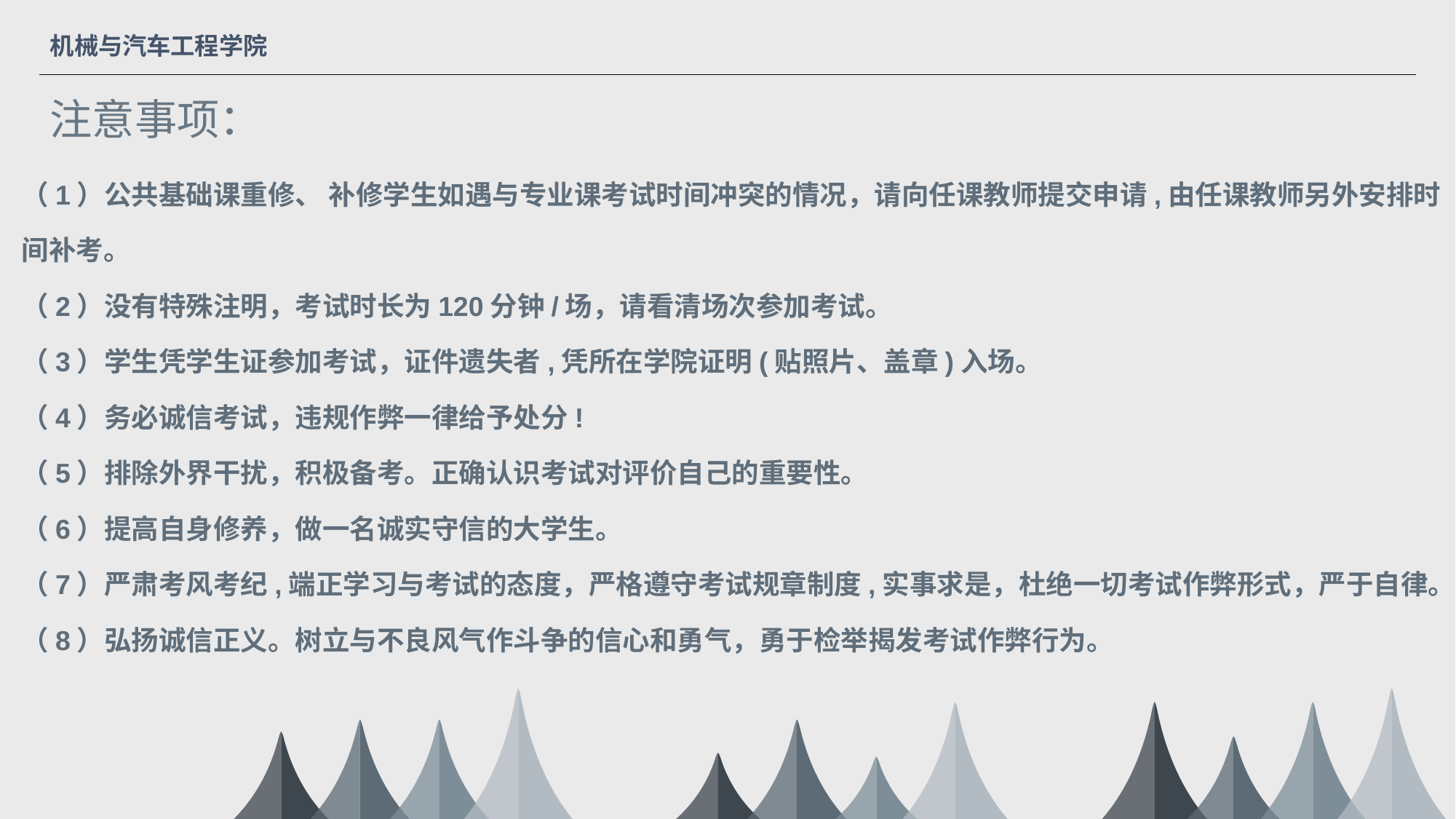

机械与汽车工程学院
注意事项：
（1）公共基础课重修、 补修学生如遇与专业课考试时间冲突的情况，请向任课教师提交申请,由任课教师另外安排时 间补考。
（2）没有特殊注明，考试时长为120分钟/场，请看清场次参加考试。
（3）学生凭学生证参加考试，证件遗失者,凭所在学院证明(贴照片、盖章)入场。
（4）务必诚信考试，违规作弊一律给予处分!
（5）排除外界干扰，积极备考。正确认识考试对评价自己的重要性。
（6）提高自身修养，做一名诚实守信的大学生。
（7）严肃考风考纪,端正学习与考试的态度，严格遵守考试规章制度,实事求是，杜绝一切考试作弊形式，严于自律。
（8）弘扬诚信正义。树立与不良风气作斗争的信心和勇气，勇于检举揭发考试作弊行为。

Corn
Rice
Oat
Fish
Corn
Rice
Oat
Fish
Corn
Rice
Oat
Fish